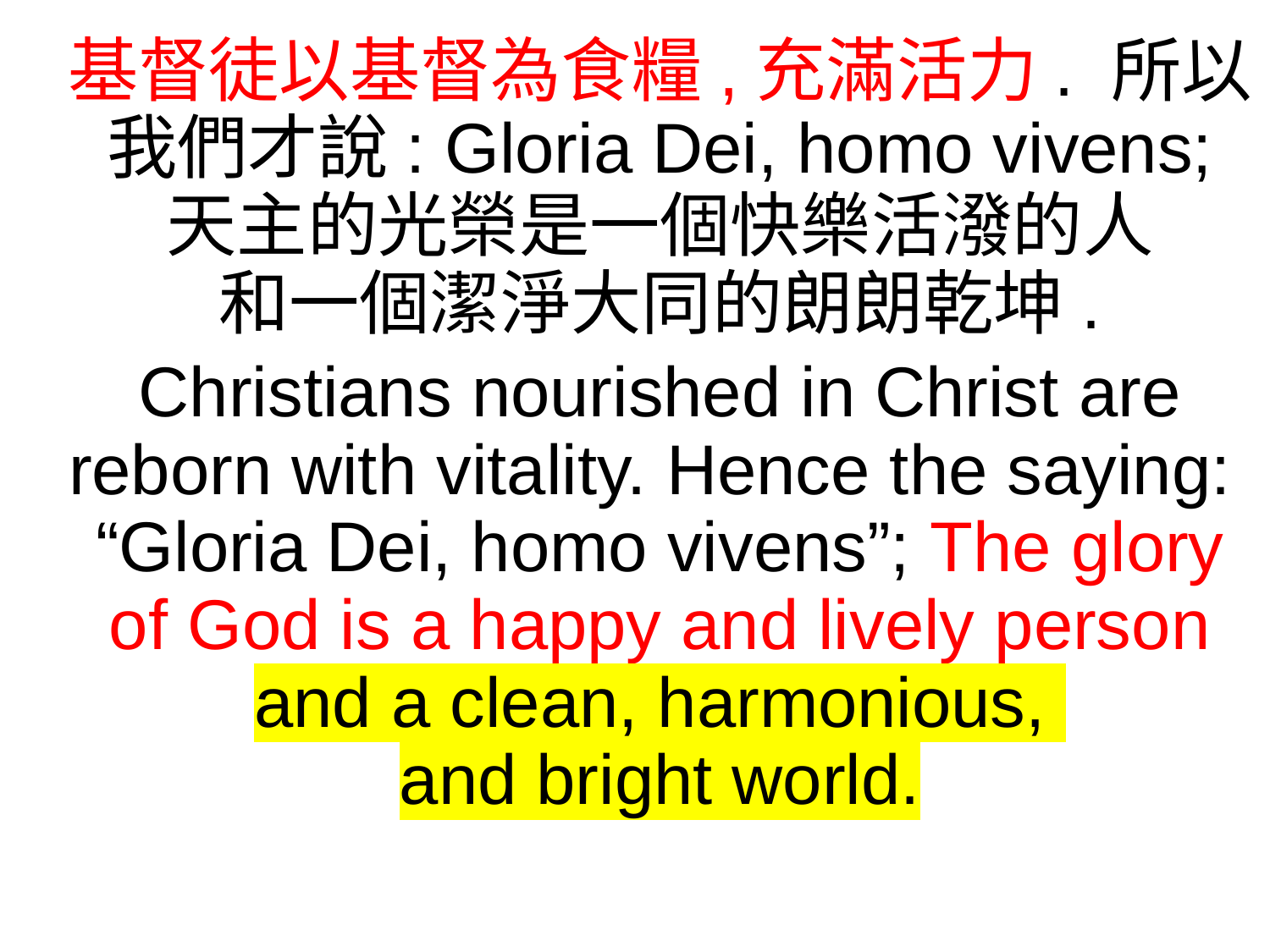

基督徒以基督為食糧,充滿活力. 所以我們才說: Gloria Dei, homo vivens; 天主的光榮是一個快樂活潑的人
和一個潔淨大同的朗朗乾坤.
Christians nourished in Christ are reborn with vitality. Hence the saying:  “Gloria Dei, homo vivens”; The glory of God is a happy and lively person and a clean, harmonious,
and bright world.